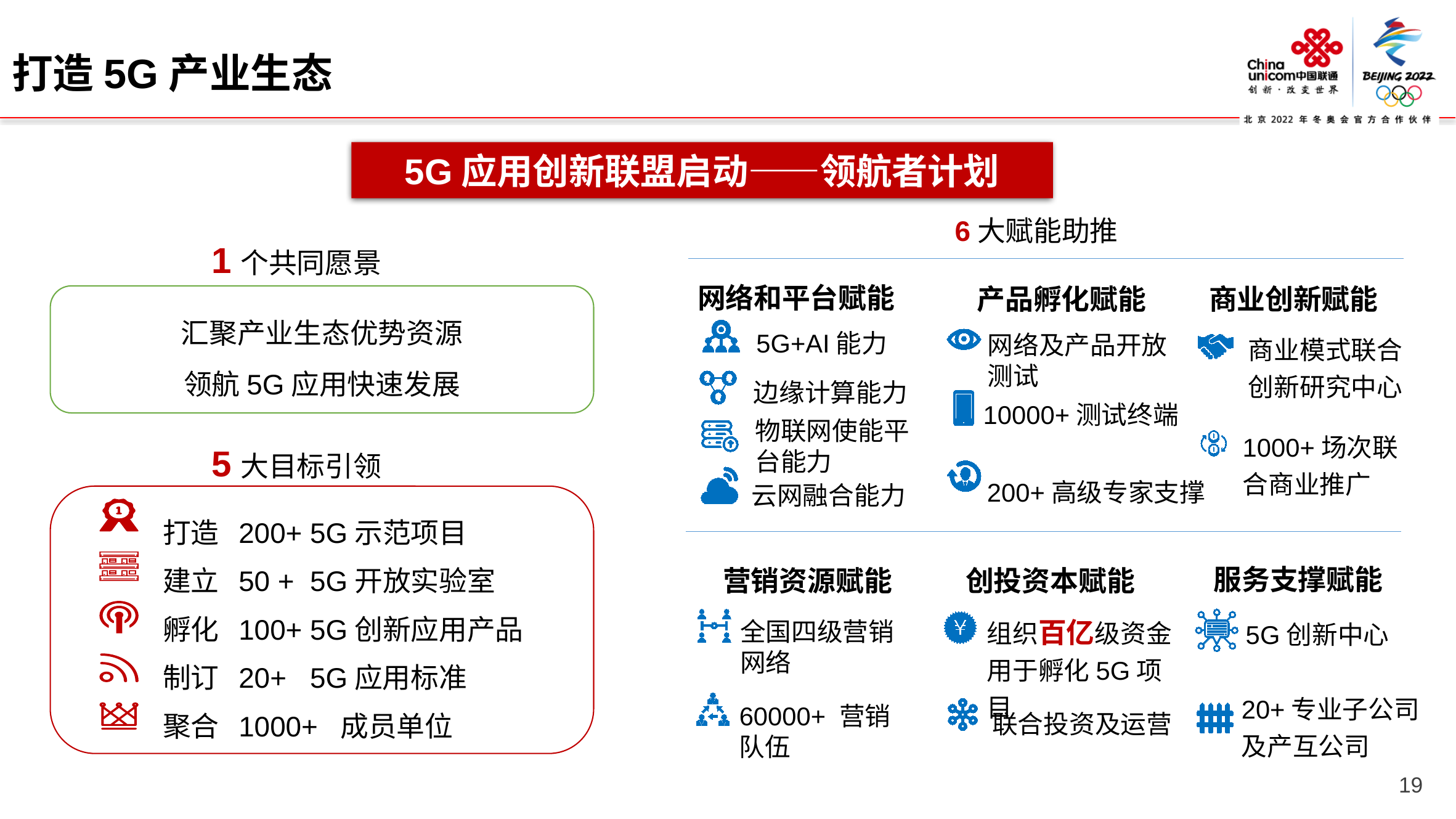

打造5G产业生态
5G应用创新联盟启动——领航者计划
6大赋能助推
1个共同愿景
网络和平台赋能
产品孵化赋能
商业创新赋能
汇聚产业生态优势资源
领航5G应用快速发展

5G+AI能力
商业模式联合创新研究中心
网络及产品开放测试

边缘计算能力

10000+测试终端
物联网使能平台能力
1000+场次联
合商业推广

5大目标引领
200+高级专家支撑

云网融合能力

打造  200+ 5G示范项目

建立  50 +  5G开放实验室

服务支撑赋能
创投资本赋能
营销资源赋能
孵化  100+ 5G创新应用产品

组织百亿级资金用于孵化5G项目

全国四级营销网络

5G创新中心
制订  20+   5G应用标准

20+专业子公司及产互公司
聚合  1000+  成员单位

60000+ 营销队伍

联合投资及运营